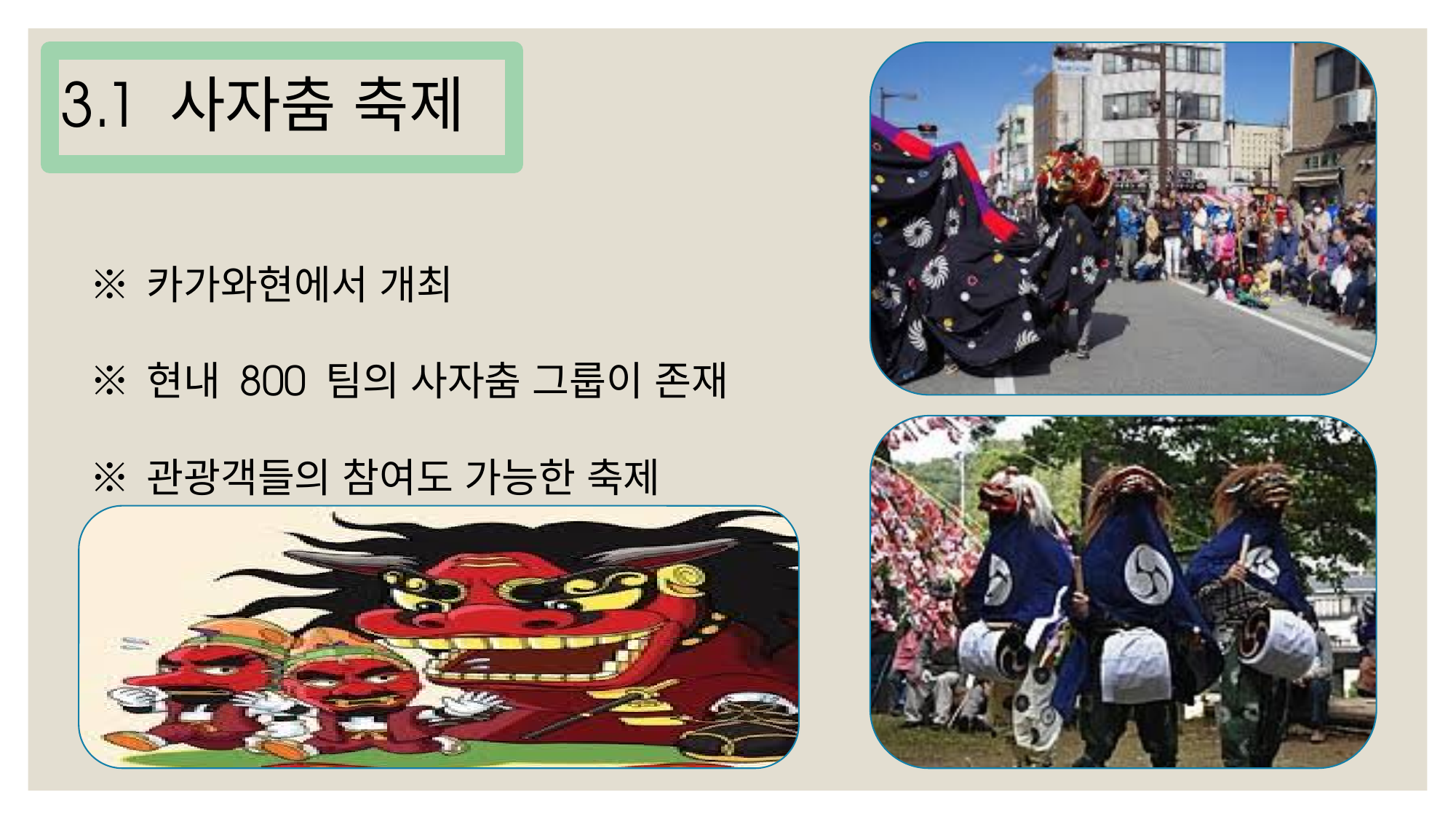

3.1 사자춤 축제
※ 카가와현에서 개최
※ 현내 800 팀의 사자춤 그룹이 존재

※ 관광객들의 참여도 가능한 축제